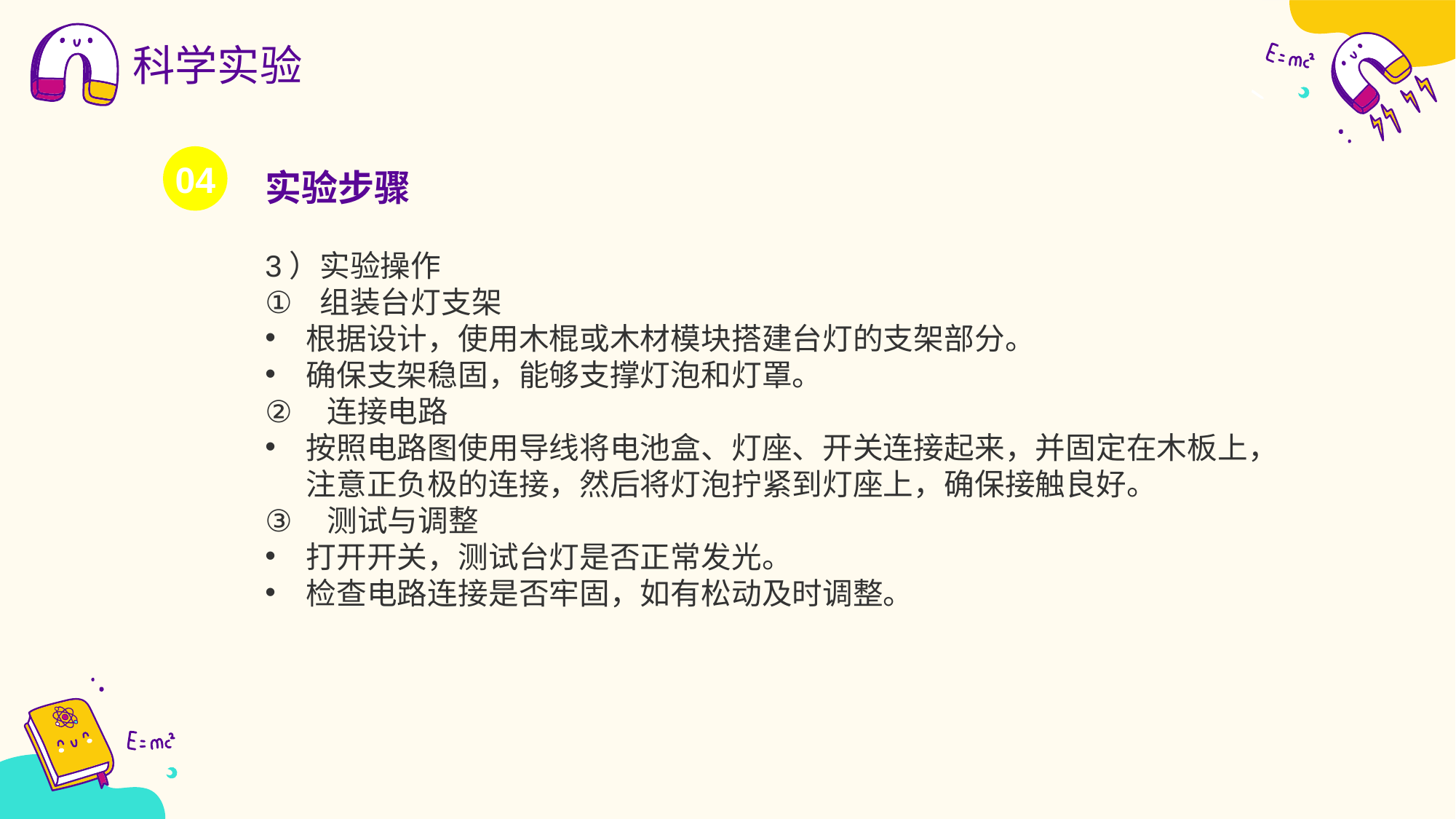

科学实验
实验步骤
04
3）实验操作
组装台灯支架‌
根据设计，使用木棍或木材模块搭建台灯的支架部分。
确保支架稳固，能够支撑灯泡和灯罩。
‌连接电路‌
按照电路图使用导线将电池盒、灯座、开关连接起来，并固定在木板上，注意正负极的连接，然后将灯泡拧紧到灯座上，确保接触良好。
‌测试与调整‌
打开开关，测试台灯是否正常发光。
检查电路连接是否牢固，如有松动及时调整。